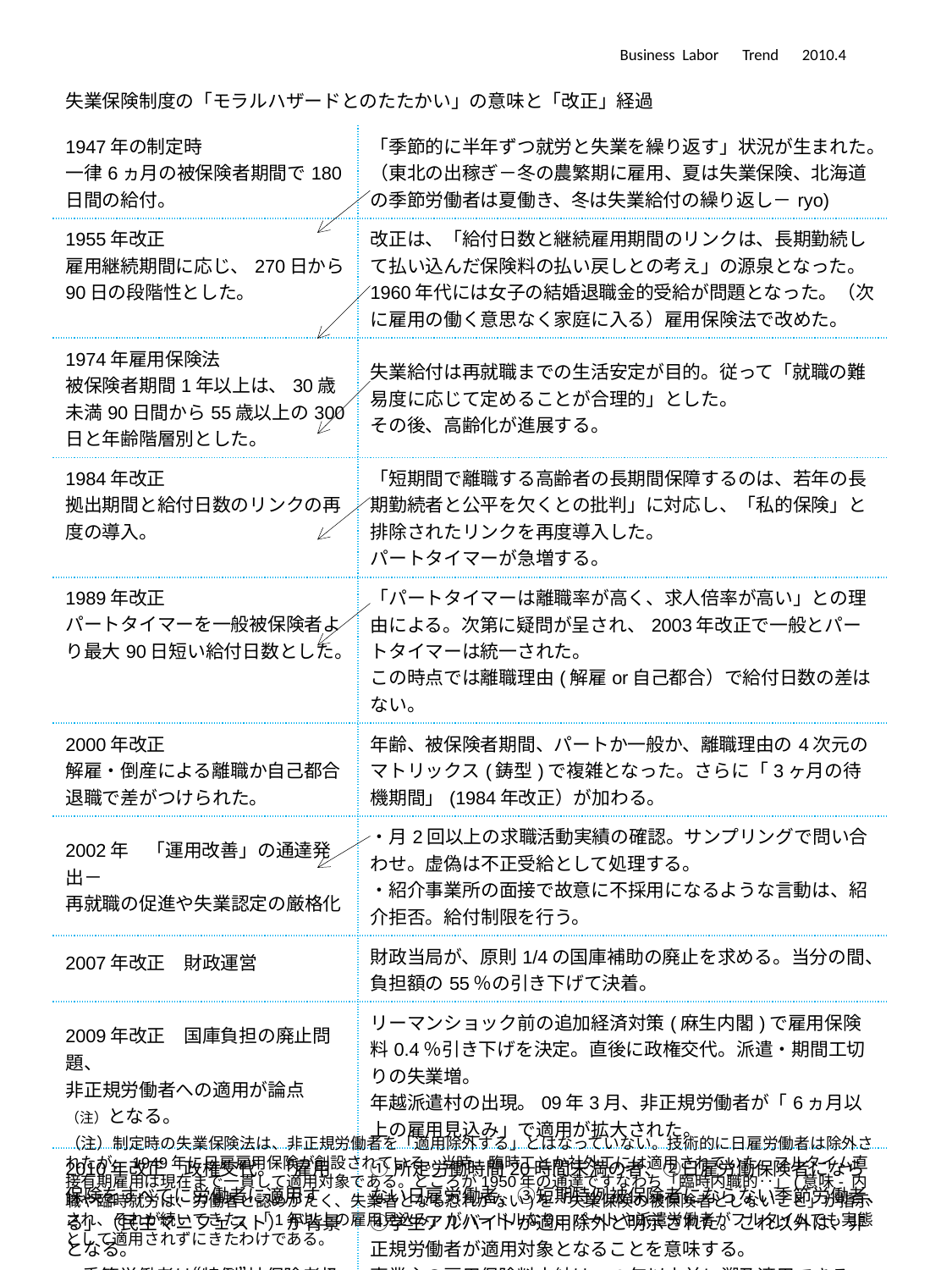

Business  Labor　Trend　2010.4
| 失業保険制度の「モラルハザードとのたたかい」の意味と「改正」経過 |  |
| --- | --- |
| 1947年の制定時 一律6ヵ月の被保険者期間で180日間の給付。 | 「季節的に半年ずつ就労と失業を繰り返す」状況が生まれた。 （東北の出稼ぎ－冬の農繁期に雇用、夏は失業保険、北海道の季節労働者は夏働き、冬は失業給付の繰り返し－ryo) |
| 1955年改正 雇用継続期間に応じ、270日から90日の段階性とした。 | 改正は、「給付日数と継続雇用期間のリンクは、長期勤続して払い込んだ保険料の払い戻しとの考え」の源泉となった。 1960年代には女子の結婚退職金的受給が問題となった。（次に雇用の働く意思なく家庭に入る）雇用保険法で改めた。 |
| 1974年雇用保険法 被保険者期間1年以上は、30歳未満90日間から55歳以上の300日と年齢階層別とした。 | 失業給付は再就職までの生活安定が目的。従って「就職の難易度に応じて定めることが合理的」とした。 その後、高齢化が進展する。 |
| 1984年改正 拠出期間と給付日数のリンクの再度の導入。 | 「短期間で離職する高齢者の長期間保障するのは、若年の長期勤続者と公平を欠くとの批判」に対応し、「私的保険」と排除されたリンクを再度導入した。 パートタイマーが急増する。 |
| 1989年改正 パートタイマーを一般被保険者より最大90日短い給付日数とした。 | 「パートタイマーは離職率が高く、求人倍率が高い」との理由による。次第に疑問が呈され、2003年改正で一般とパートタイマーは統一された。 この時点では離職理由(解雇or自己都合）で給付日数の差はない。 |
| 2000年改正 解雇・倒産による離職か自己都合退職で差がつけられた。 | 年齢、被保険者期間、パートか一般か、離職理由の4次元のマトリックス(鋳型)で複雑となった。さらに「3ヶ月の待機期間」(1984年改正）が加わる。 |
| 2002年　「運用改善」の通達発出－ 再就職の促進や失業認定の厳格化 | ・月2回以上の求職活動実績の確認。サンプリングで問い合わせ。虚偽は不正受給として処理する。 ・紹介事業所の面接で故意に不採用になるような言動は、紹介拒否。給付制限を行う。 |
| 2007年改正　財政運営 | 財政当局が、原則1/4の国庫補助の廃止を求める。当分の間、負担額の55％の引き下げて決着。 |
| 2009年改正　国庫負担の廃止問題、 非正規労働者への適用が論点（注）となる。 | リーマンショック前の追加経済対策(麻生内閣)で雇用保険料0.4％引き下げを決定。直後に政権交代。派遣・期間工切りの失業増。 年越派遣村の出現。09年3月、非正規労働者が「6ヵ月以上の雇用見込み」で適用が拡大された。 |
| 2010年改正　政権交代。「雇用保険をすべてに労働者に適用する」（民主マニフェスト）が背景となる。 季節労働者は“特例”被保険者扱いが、より固定化される。 | ①所定労働時間20時間未満の者、②日雇労働保険者にならない日雇労働者、③短期特例被保険者にならない季節労働者、④学生アルバイトが適用除外と明示された。これ以外は、非正規労働者が適用対象となることを意味する。 事業主の雇用保険料未納は、2年以上前に遡及適用できる。 保険料を元に戻し、国庫負担を1/4に2011年度から戻す。 |

（注）制定時の失業保険法は、非正規労働者を「適用除外する」とはなっていない。技術的に日雇労働者は除外されたが、1949年に日雇雇用保険が創設されている。当時、臨時工とか社外工には適用されていた。フルタイム直接有期雇用は現在まで一貫して適用対象である。ところが1950年の通達ですなわち「臨時内職的‥」(意味- 内職や臨時就労は、労働者と認めがたく、失業者となる恐れがない)を「失業保険の被保険者としないこと」が指示され、それが続いてきた。「1年以上の雇用見込み」がハードルなり、パートや派遣労働者がフルタイムでも実態として適用されずにきたわけである。